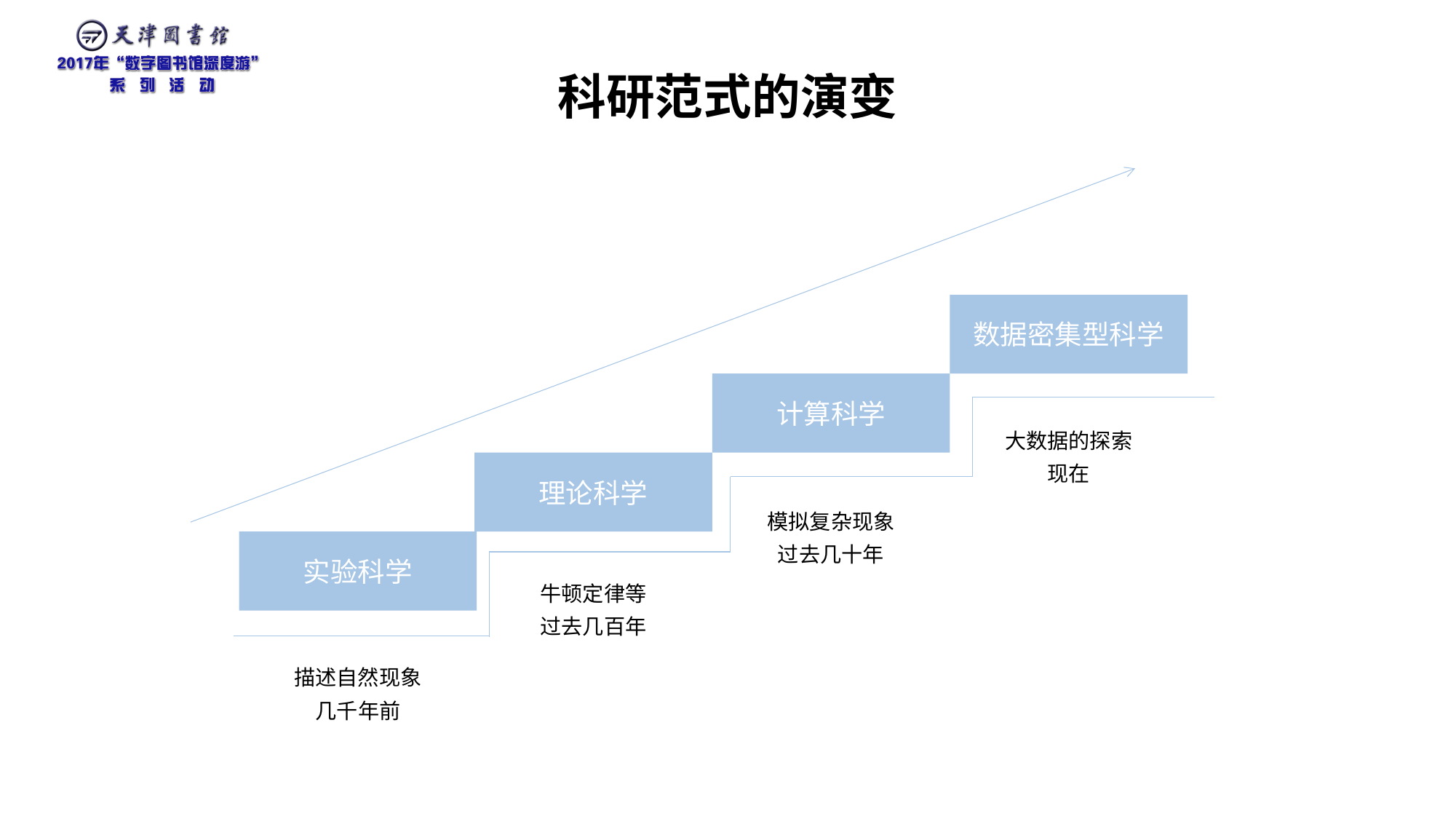

# 科研范式的演变
数据密集型科学
计算科学
大数据的探索
现在
理论科学
模拟复杂现象
过去几十年
实验科学
牛顿定律等
过去几百年
描述自然现象
几千年前